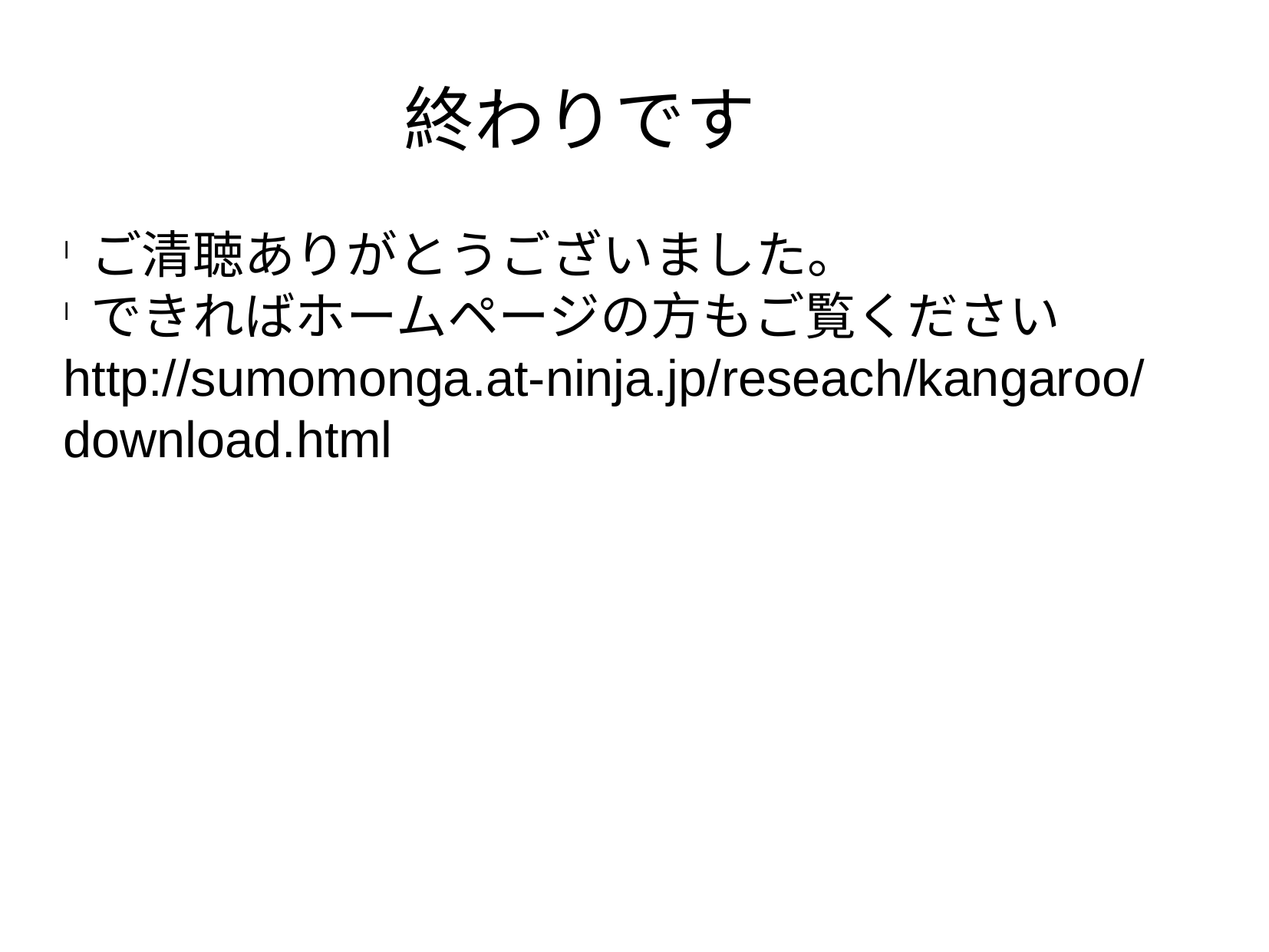

終わりです
ご清聴ありがとうございました。
できればホームページの方もご覧ください
http://sumomonga.at-ninja.jp/reseach/kangaroo/download.html